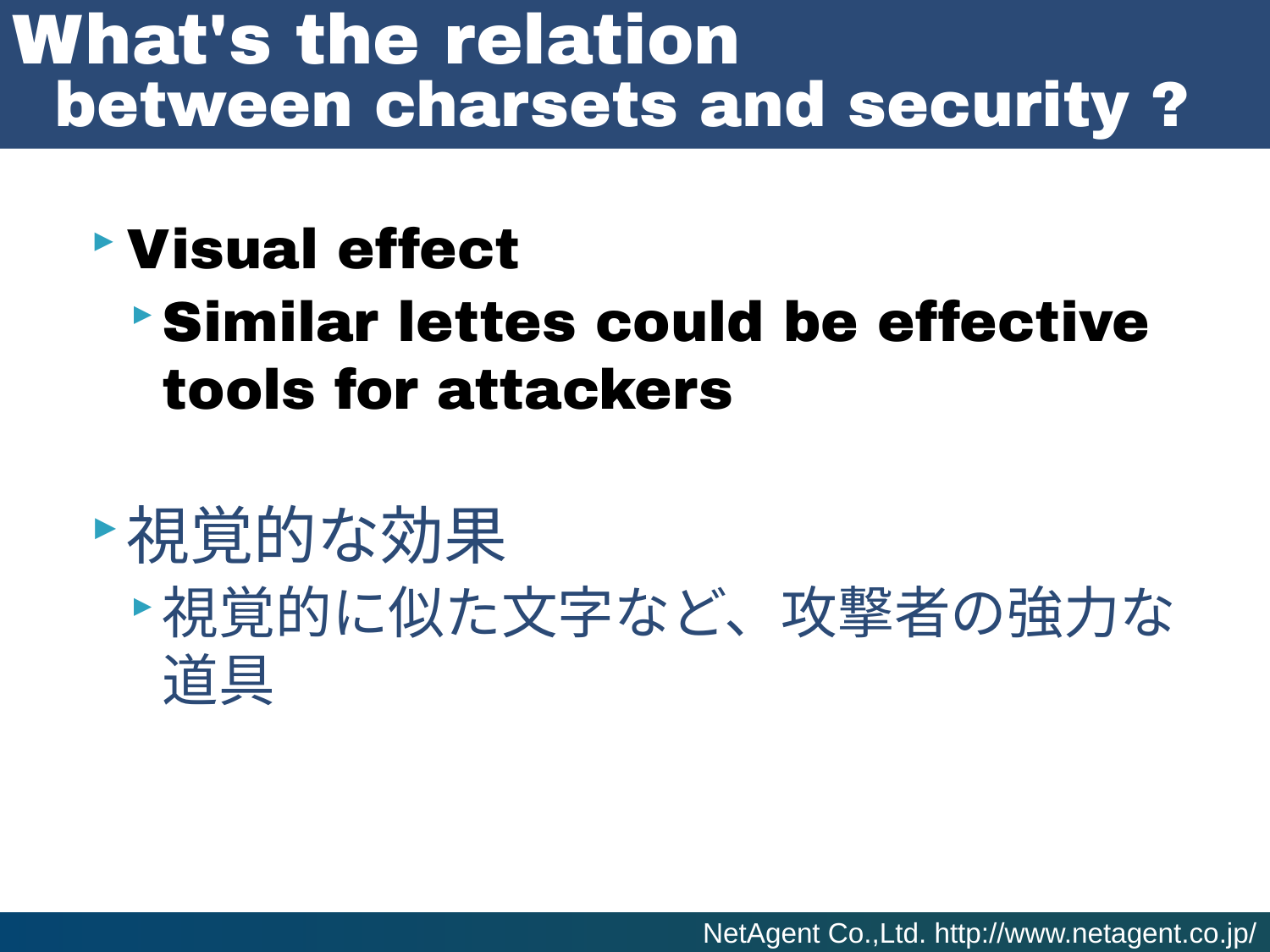

# What's the relation between charsets and security ?
Visual effect
Similar lettes could be effective tools for attackers
視覚的な効果
視覚的に似た文字など、攻撃者の強力な道具